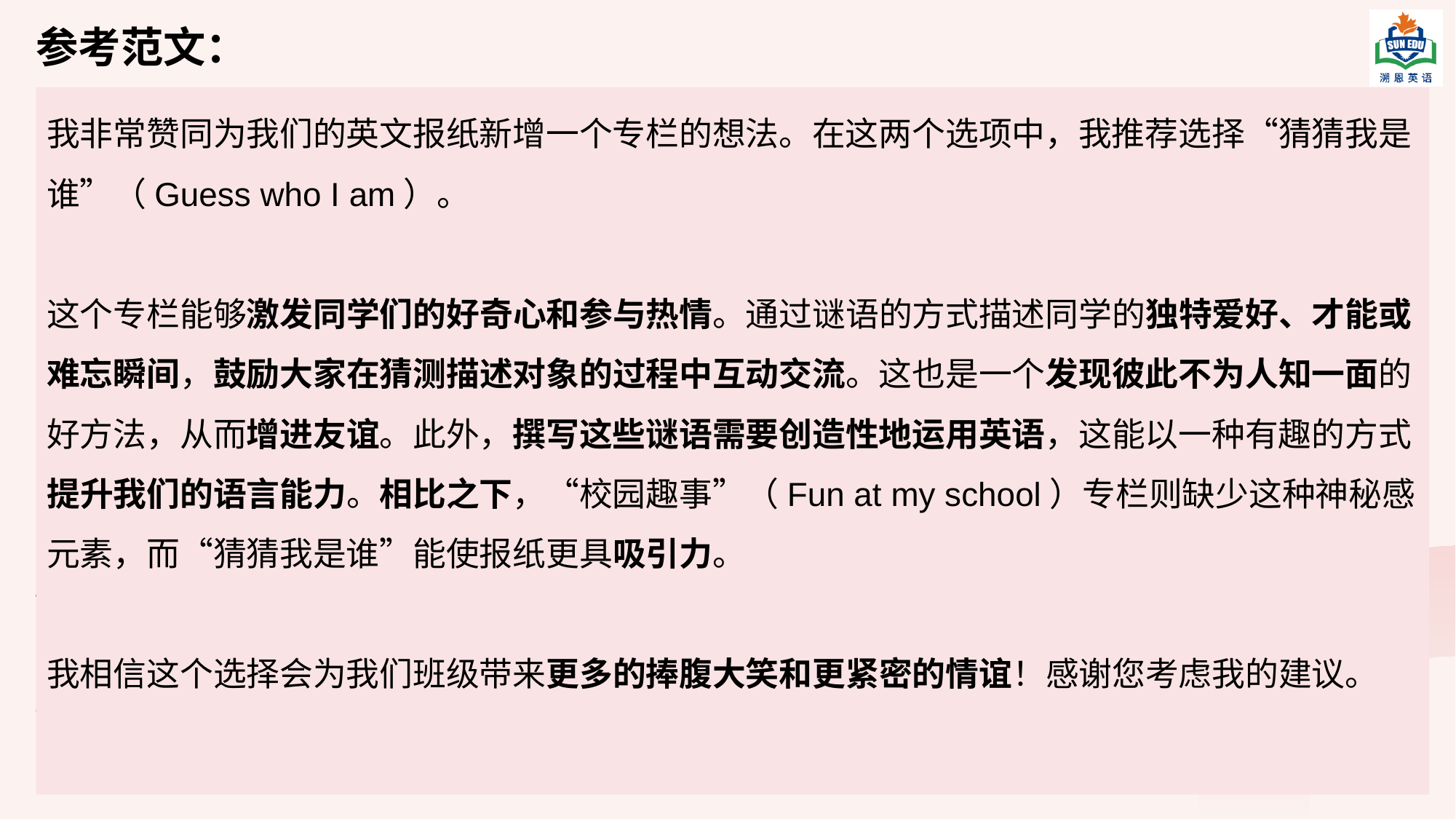

参考范文：
Dear Jenny,
I really like the idea of adding a new column to our English newspaper. Between the two options, I would recommend “Guess who I am”.
This column can spark students’ curiosity and engagement. By describing classmates’ unique hobbies, talents or unforgettable moments through riddles, it encourages interaction as readers guess who is being described. It is also a great way to discover hidden sides of each other, thus strengthening friendships. Additionally, writing these riddles requires creative use of English, which can improve our language skills in a fun way. Unlike “Fun at my school”, this column adds an element of mystery, making the newspaper more appealing.
 	I believe this choice would bring more laughter and closer connection to our class! Thanks for considering my suggestion.
Yours
Li Hua
我非常赞同为我们的英文报纸新增一个专栏的想法。在这两个选项中，我推荐选择“猜猜我是谁”（Guess who I am）。

这个专栏能够激发同学们的好奇心和参与热情。通过谜语的方式描述同学的独特爱好、才能或难忘瞬间，鼓励大家在猜测描述对象的过程中互动交流。这也是一个发现彼此不为人知一面的好方法，从而增进友谊。此外，撰写这些谜语需要创造性地运用英语，这能以一种有趣的方式提升我们的语言能力。相比之下，“校园趣事”（Fun at my school）专栏则缺少这种神秘感元素，而“猜猜我是谁”能使报纸更具吸引力。

我相信这个选择会为我们班级带来更多的捧腹大笑和更紧密的情谊！感谢您考虑我的建议。